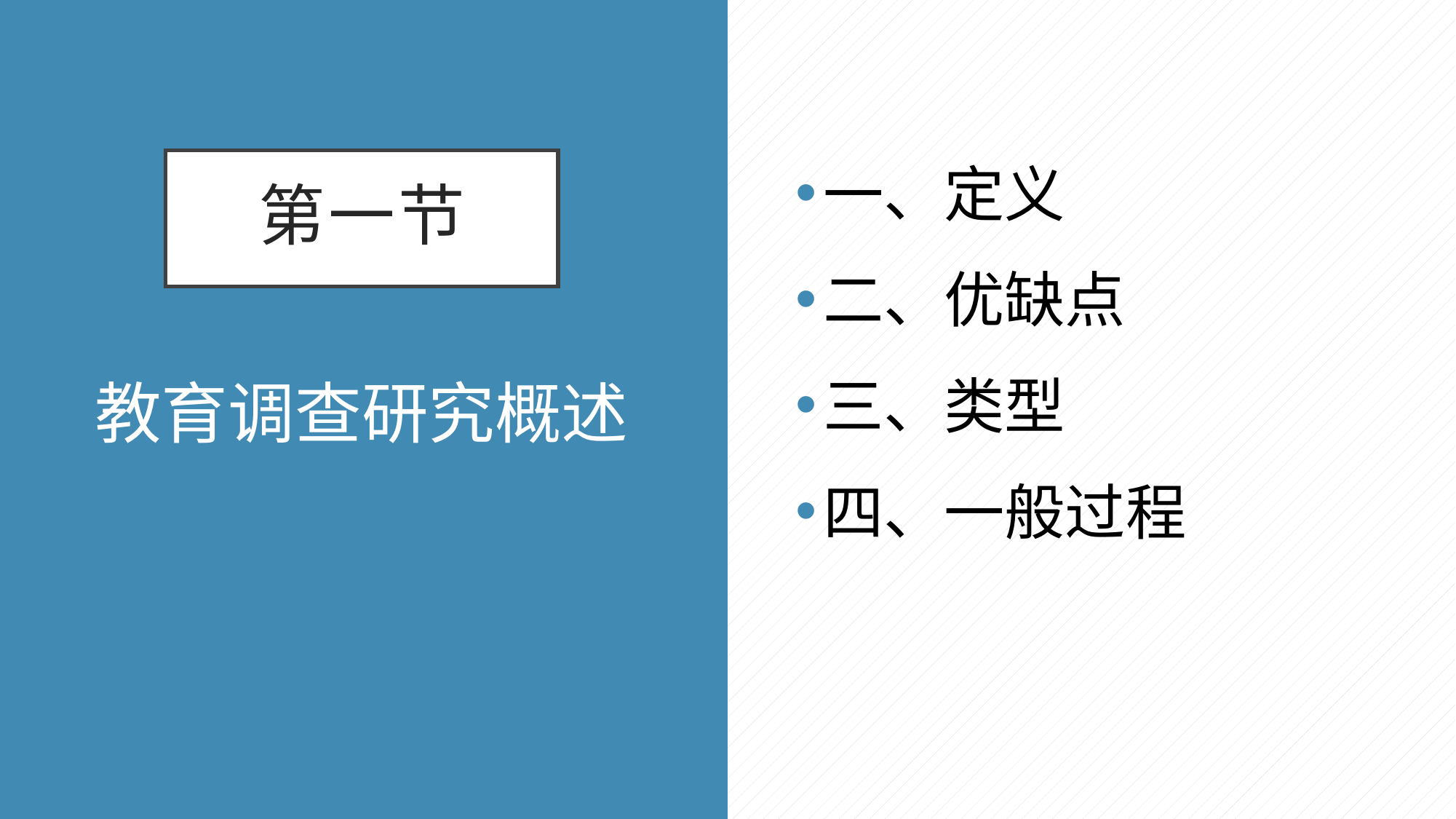

# 第一节
一、定义
二、优缺点
三、类型
四、一般过程
教育调查研究概述